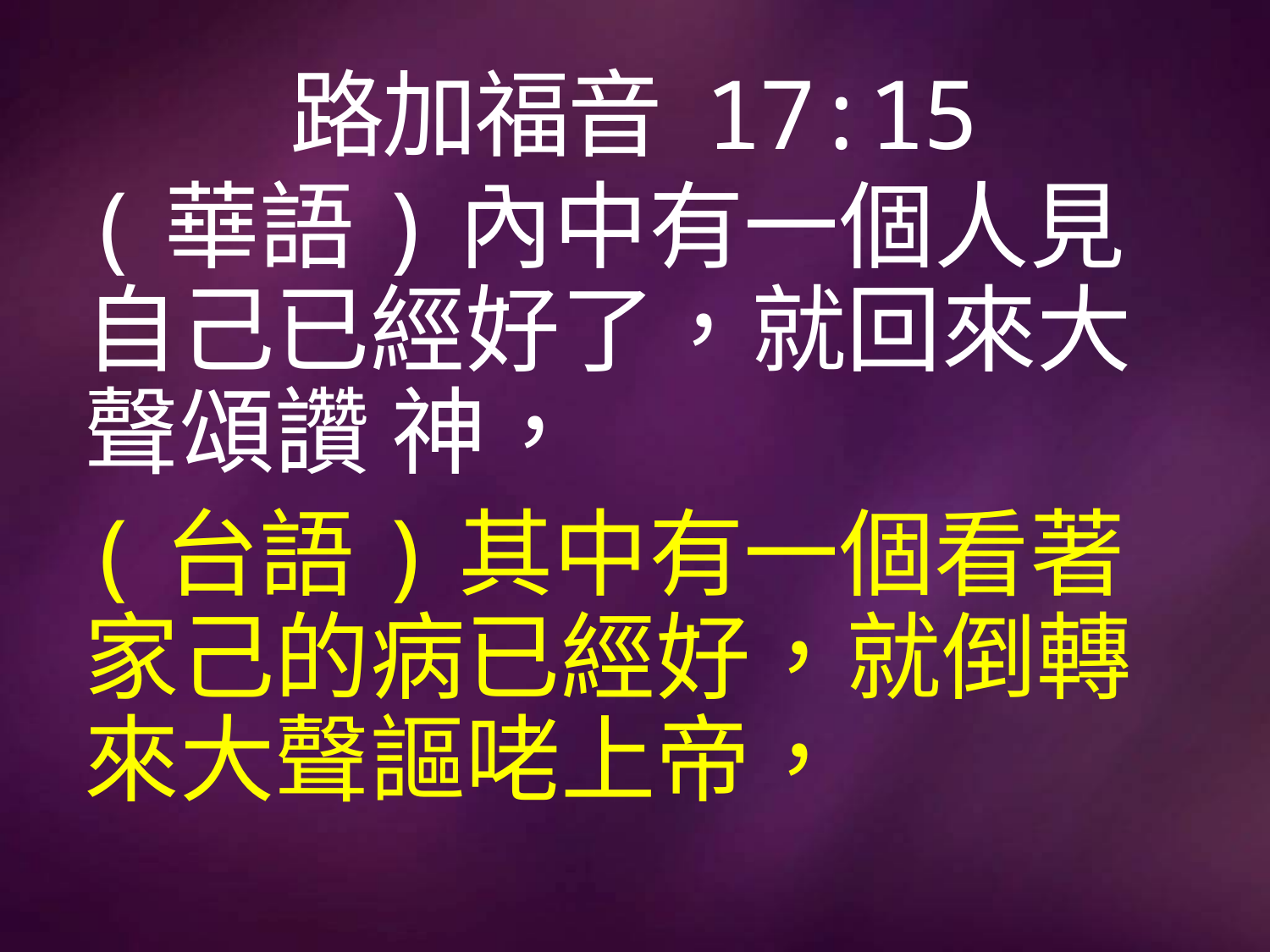

# 路加福音 17:15
(華語)內中有一個人見自己已經好了，就回來大聲頌讚 神，
(台語)其中有一個看著家己的病已經好，就倒轉來大聲謳咾上帝，